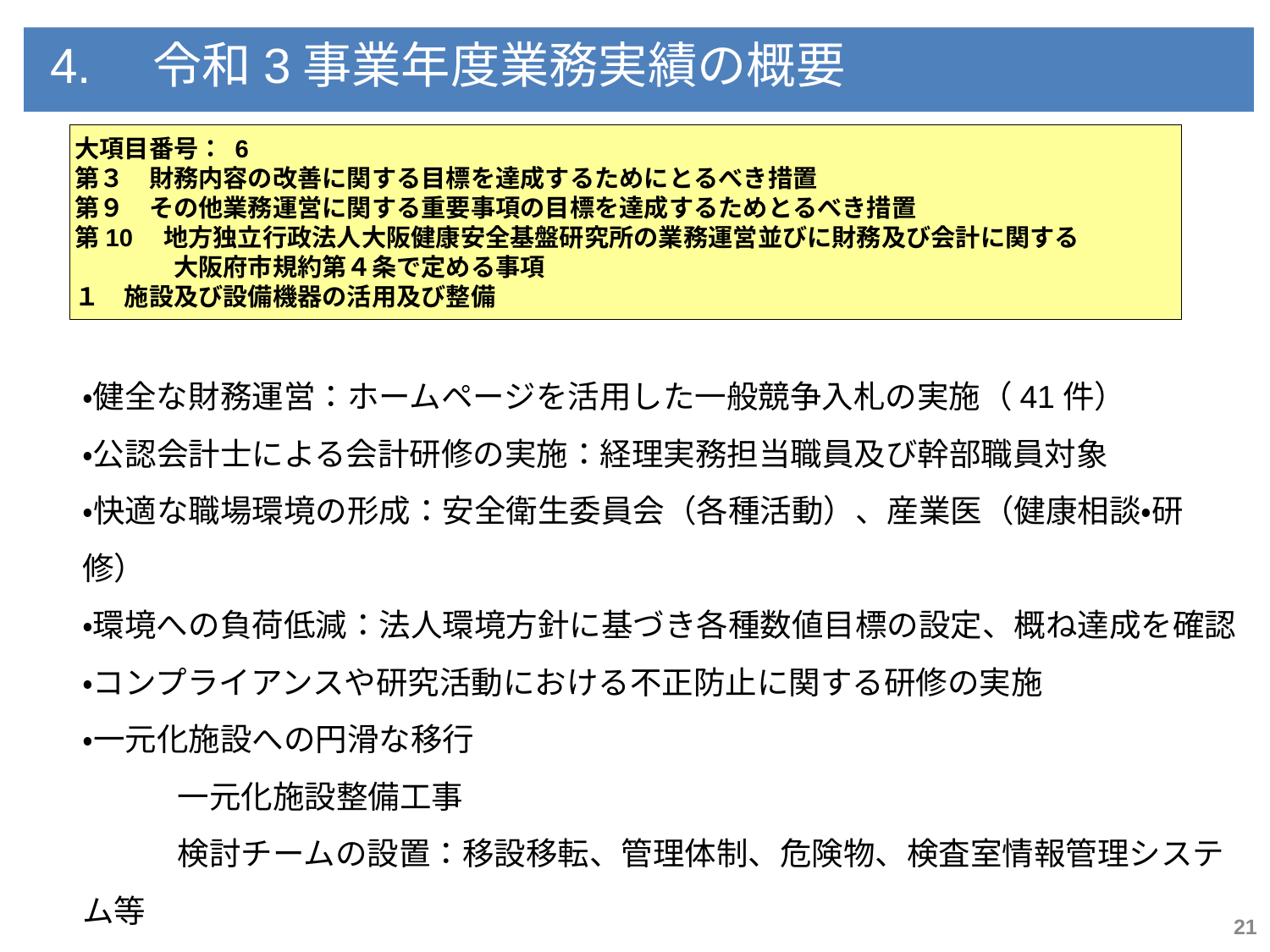

4.　令和3事業年度業務実績の概要
大項目番号： 6
第３　財務内容の改善に関する目標を達成するためにとるべき措置
第９　その他業務運営に関する重要事項の目標を達成するためとるべき措置
第10　地方独立行政法人大阪健康安全基盤研究所の業務運営並びに財務及び会計に関する
　　　　大阪府市規約第４条で定める事項
１　施設及び設備機器の活用及び整備
・健全な財務運営：ホームページを活用した一般競争入札の実施（41件）
・公認会計士による会計研修の実施：経理実務担当職員及び幹部職員対象
・快適な職場環境の形成：安全衛生委員会（各種活動）、産業医（健康相談・研修）
・環境への負荷低減：法人環境方針に基づき各種数値目標の設定、概ね達成を確認
・コンプライアンスや研究活動における不正防止に関する研修の実施
・一元化施設への円滑な移行
　　　一元化施設整備工事
　　　検討チームの設置：移設移転、管理体制、危険物、検査室情報管理システム等
21